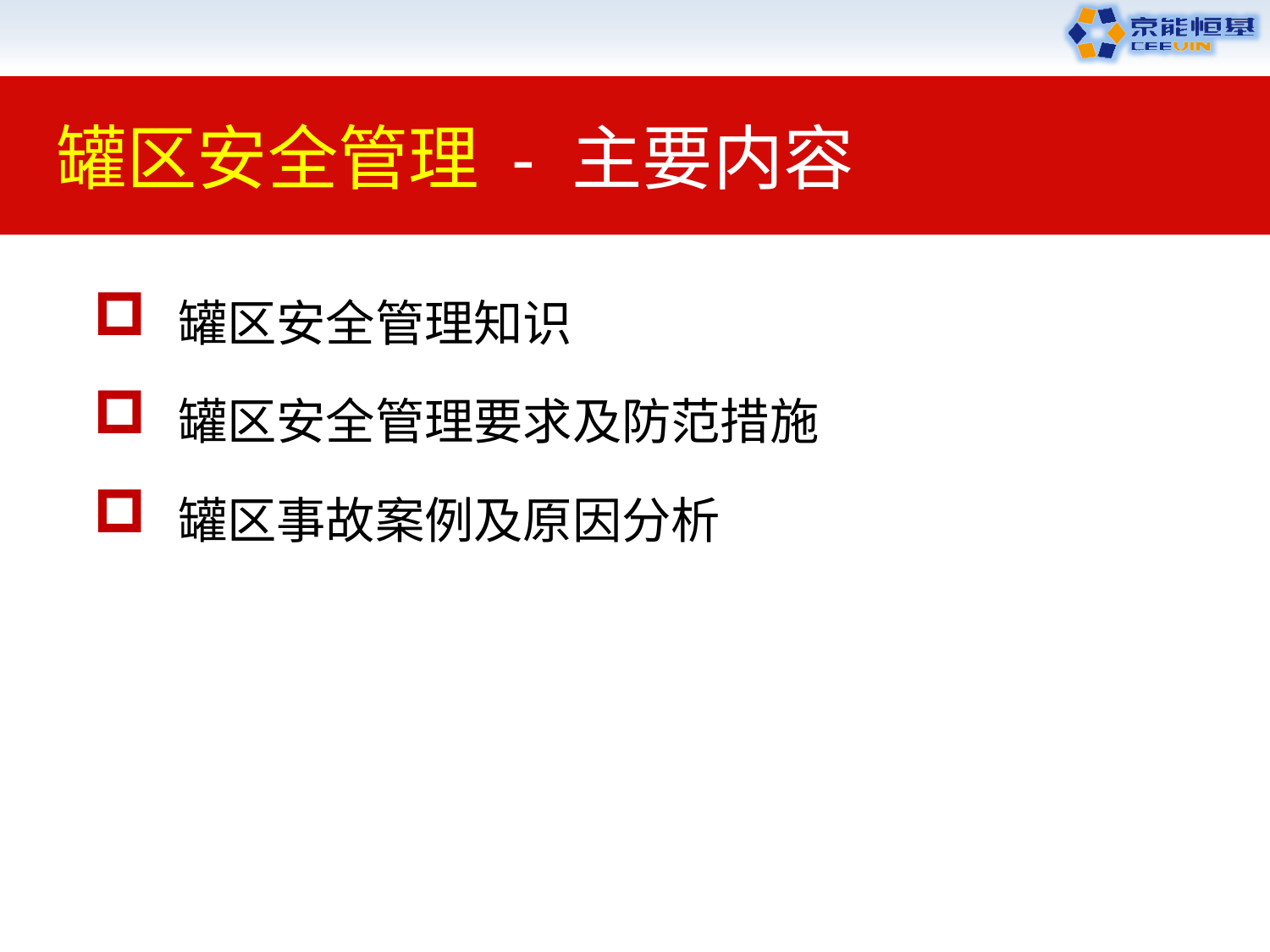

罐区安全管理 - 主要内容
罐区安全管理知识
罐区安全管理要求及防范措施
罐区事故案例及原因分析